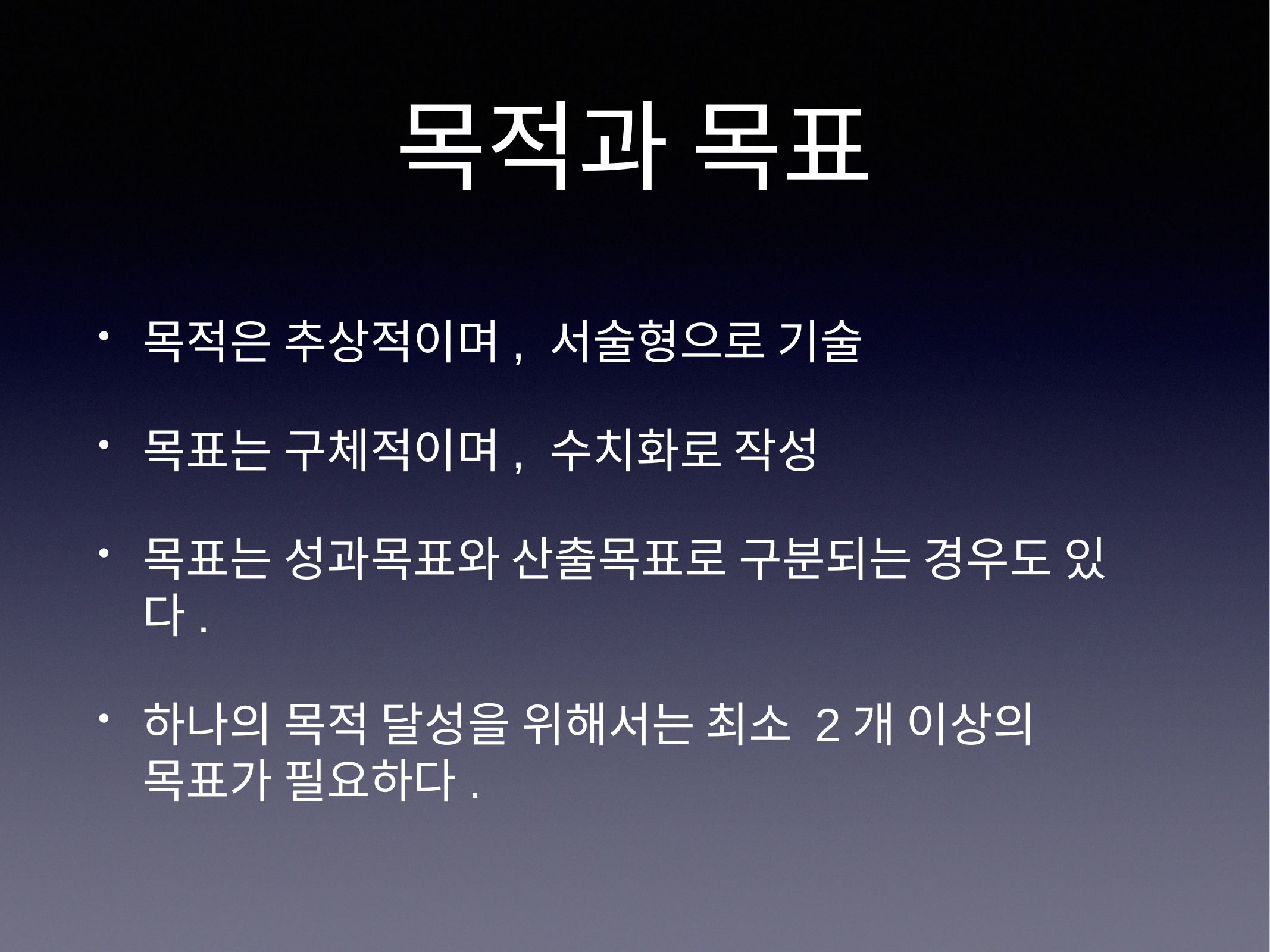

# 목적과 목표
목적은 추상적이며, 서술형으로 기술
목표는 구체적이며, 수치화로 작성
목표는 성과목표와 산출목표로 구분되는 경우도 있다.
하나의 목적 달성을 위해서는 최소 2개 이상의 목표가 필요하다.